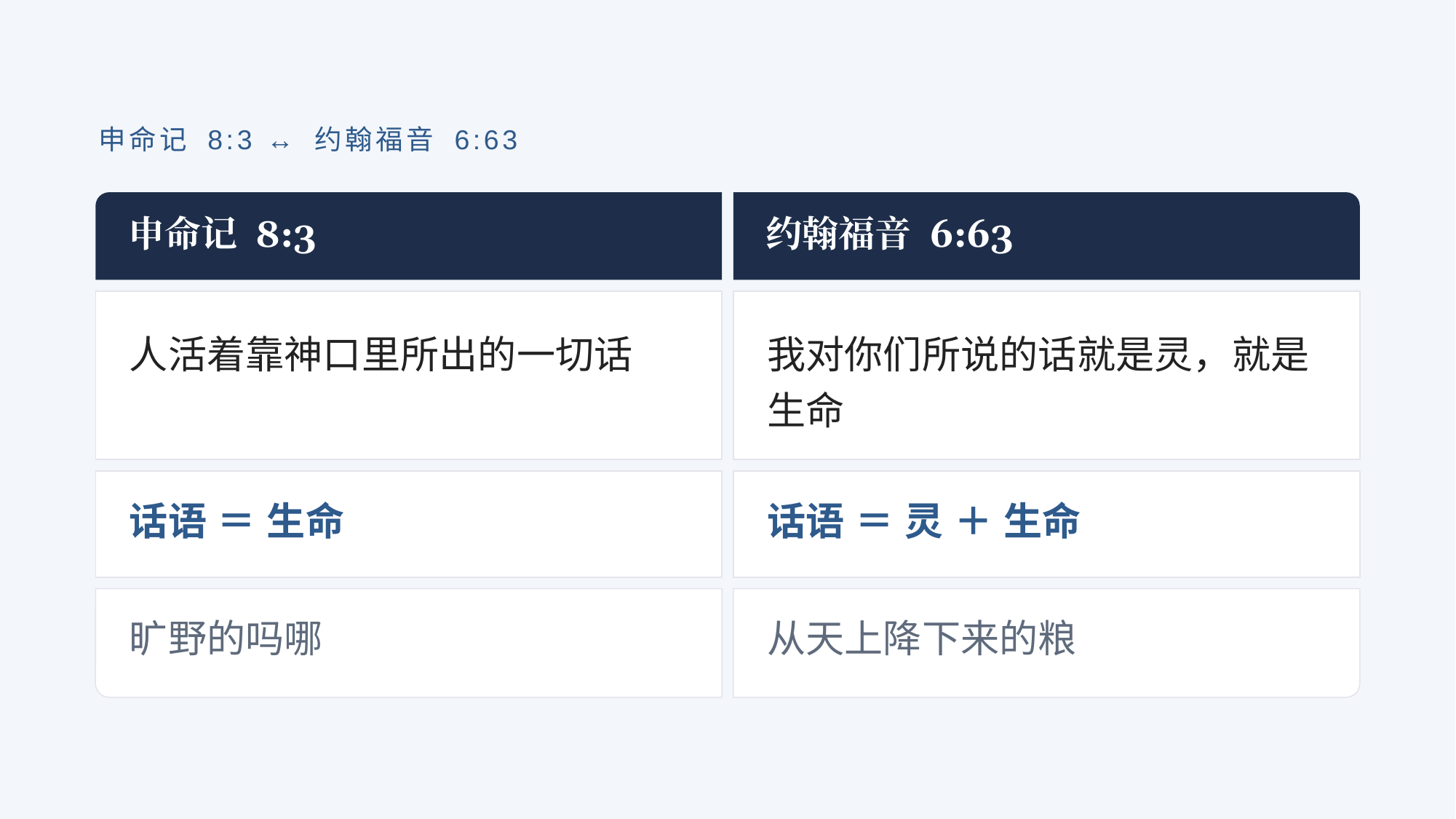

申命记 8:3 ↔ 约翰福音 6:63

申命记 8:3
约翰福音 6:63

人活着靠神口里所出的一切话
我对你们所说的话就是灵，就是生命

话语 ＝ 生命
话语 ＝ 灵 ＋ 生命

旷野的吗哪
从天上降下来的粮